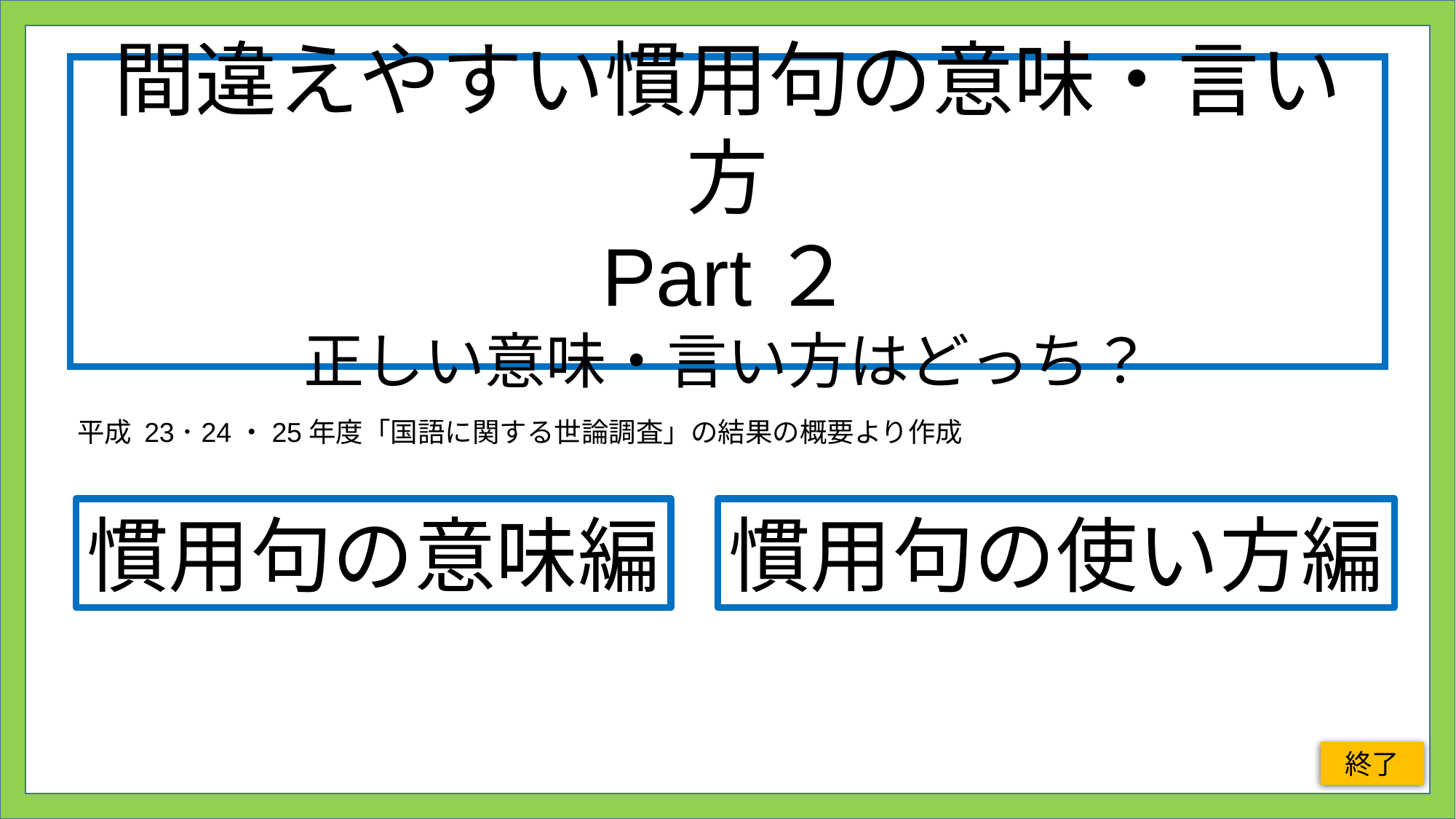

間違えやすい慣用句の意味・言い方
Part２
正しい意味・言い方はどっち？
平成 23･24・25年度「国語に関する世論調査」の結果の概要より作成
慣用句の意味編
慣用句の使い方編
終了